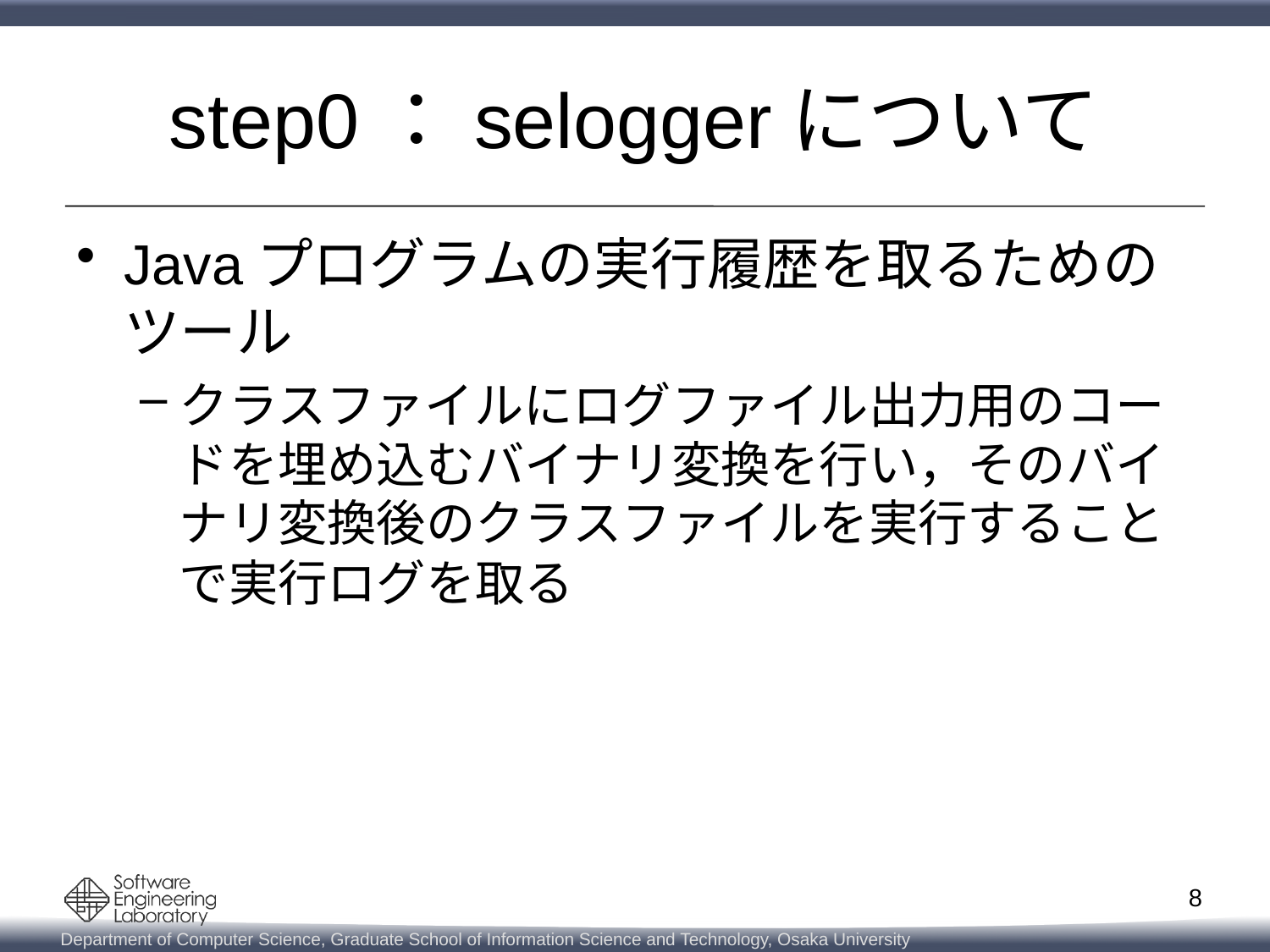

# step0：seloggerについて
Javaプログラムの実行履歴を取るためのツール
クラスファイルにログファイル出力用のコードを埋め込むバイナリ変換を行い，そのバイナリ変換後のクラスファイルを実行することで実行ログを取る

8